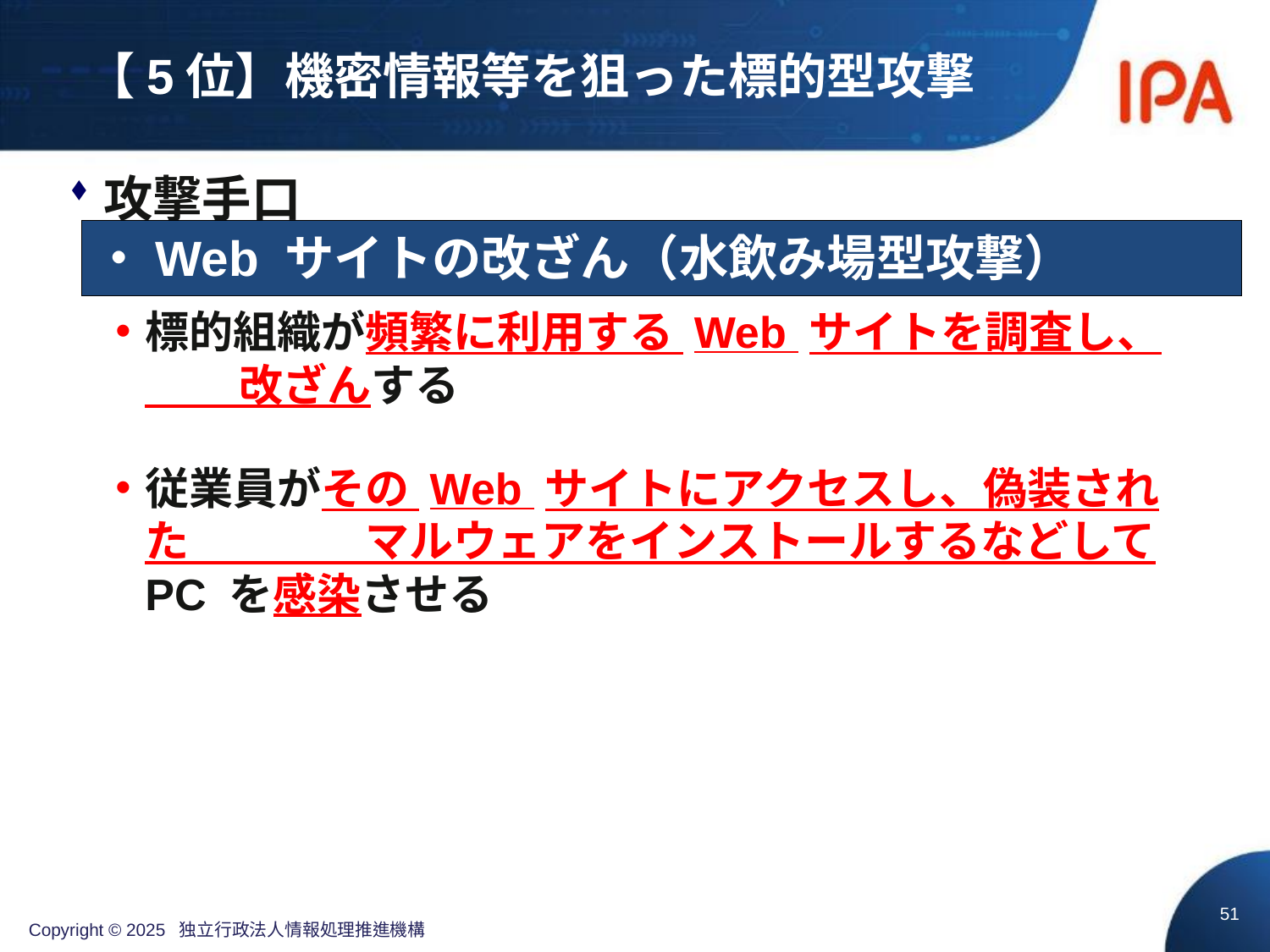

# 【5位】機密情報等を狙った標的型攻撃
攻撃手口

標的組織が頻繁に利用する Web サイトを調査し、　     改ざんする

従業員がその Web サイトにアクセスし、偽装された　　　　マルウェアをインストールするなどして PC を感染させる
・Web サイトの改ざん（水飲み場型攻撃）
51
Copyright © 2025  独立行政法人情報処理推進機構